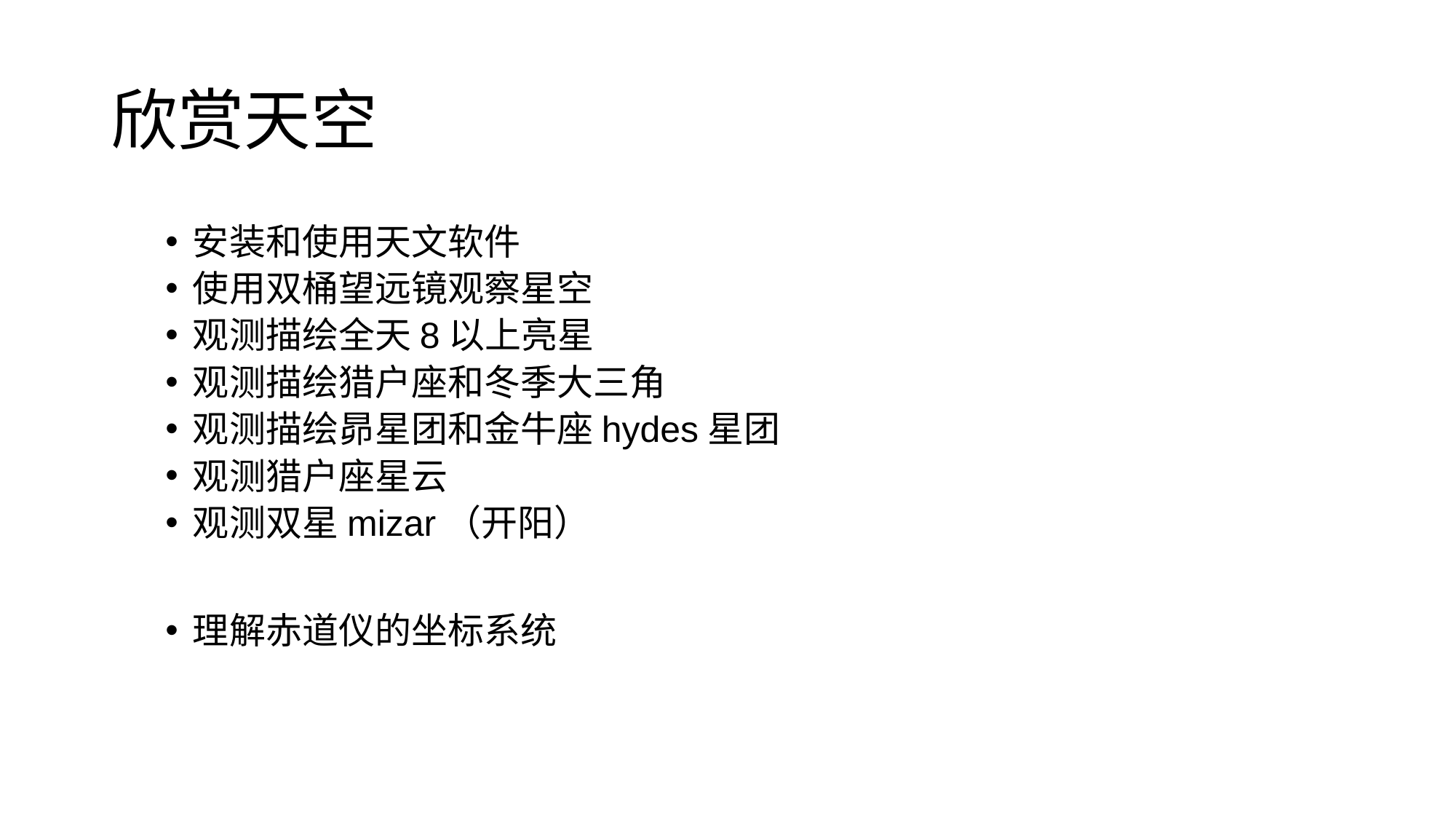

# 欣赏天空
安装和使用天文软件
使用双桶望远镜观察星空
观测描绘全天8以上亮星
观测描绘猎户座和冬季大三角
观测描绘昴星团和金牛座hydes星团
观测猎户座星云
观测双星mizar（开阳）

理解赤道仪的坐标系统